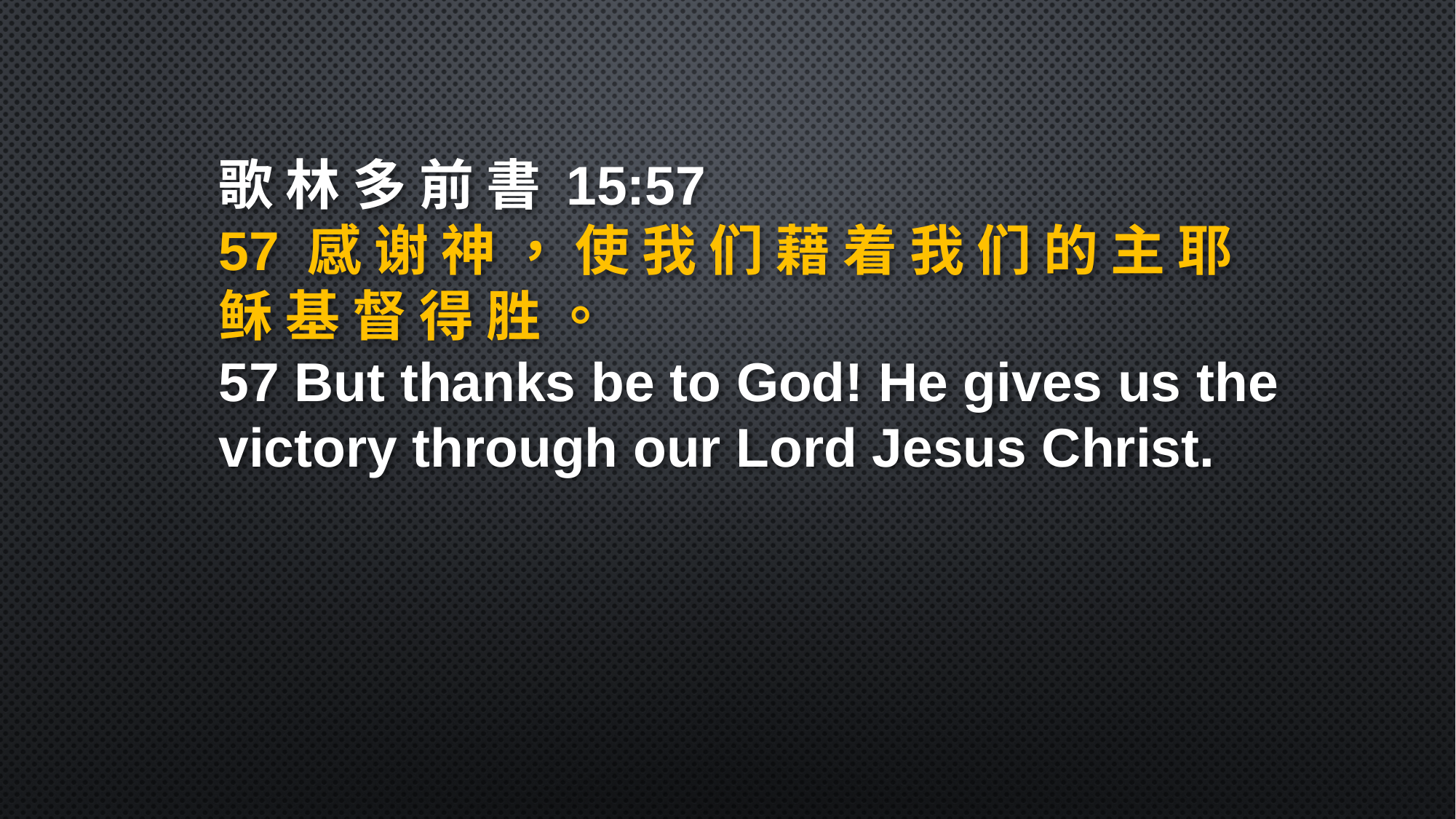

歌 林 多 前 書 15:57
57 感 谢 神 ， 使 我 们 藉 着 我 们 的 主 耶 稣 基 督 得 胜 。
57 But thanks be to God! He gives us the victory through our Lord Jesus Christ.